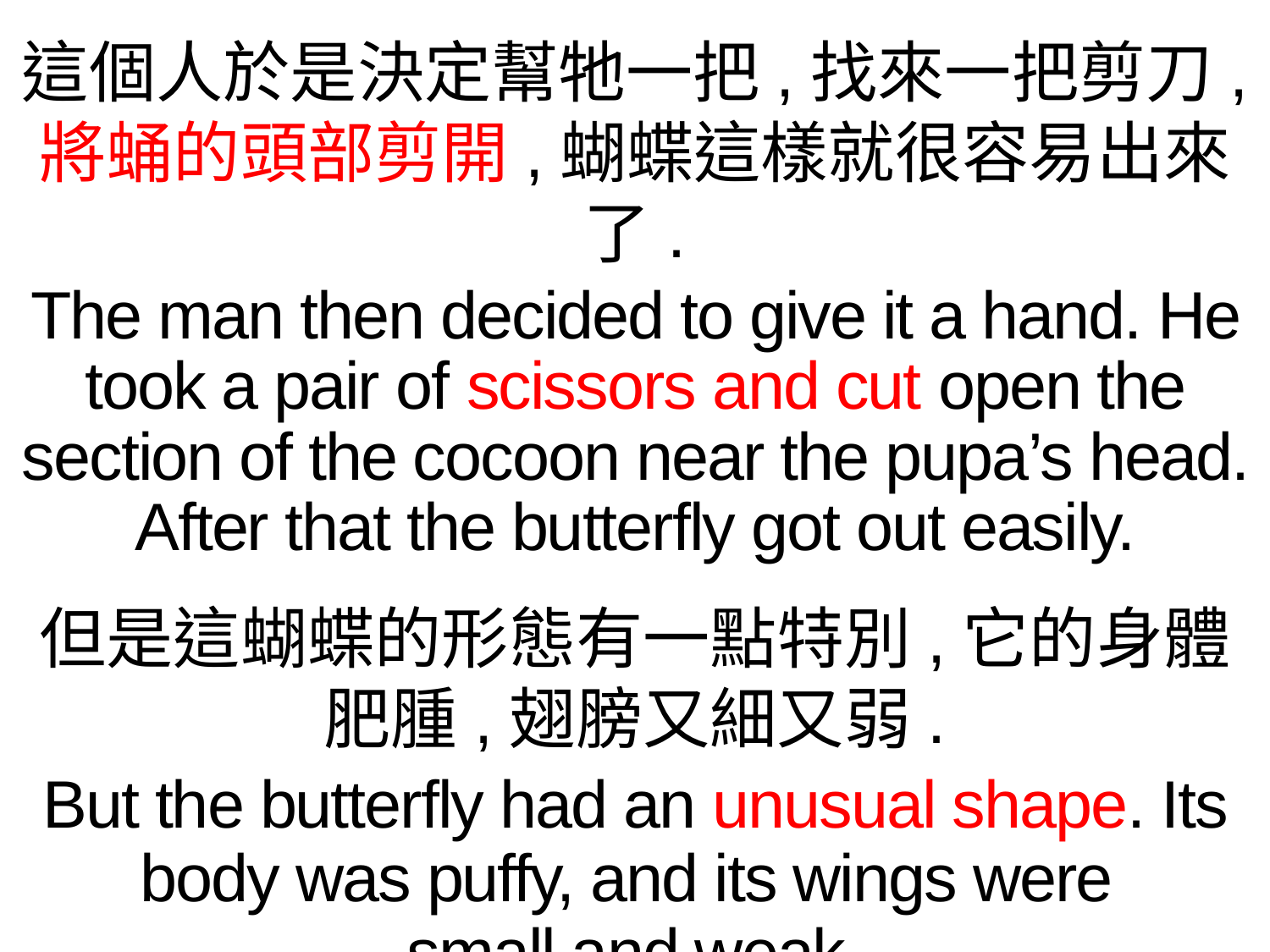

這個人於是決定幫牠一把,找來一把剪刀,
將蛹的頭部剪開,蝴蝶這樣就很容易出來了.
The man then decided to give it a hand. He took a pair of scissors and cut open the section of the cocoon near the pupa’s head. After that the butterfly got out easily.
但是這蝴蝶的形態有一點特別,它的身體
肥腫,翅膀又細又弱.
But the butterfly had an unusual shape. Its body was puffy, and its wings were
small and weak.